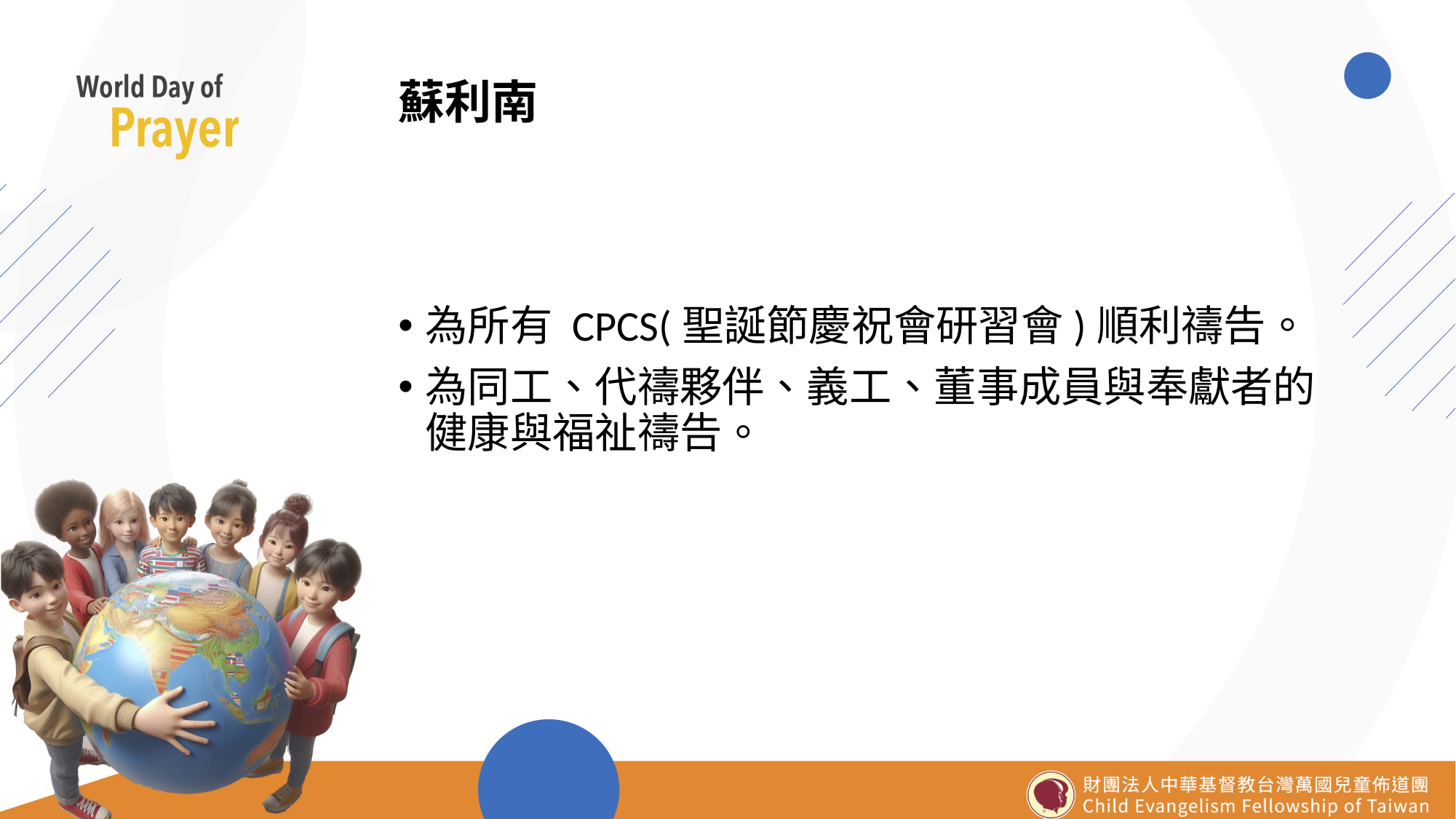

# 蘇利南
為所有 CPCS(聖誕節慶祝會研習會)順利禱告。
為同工、代禱夥伴、義工、董事成員與奉獻者的健康與福祉禱告。